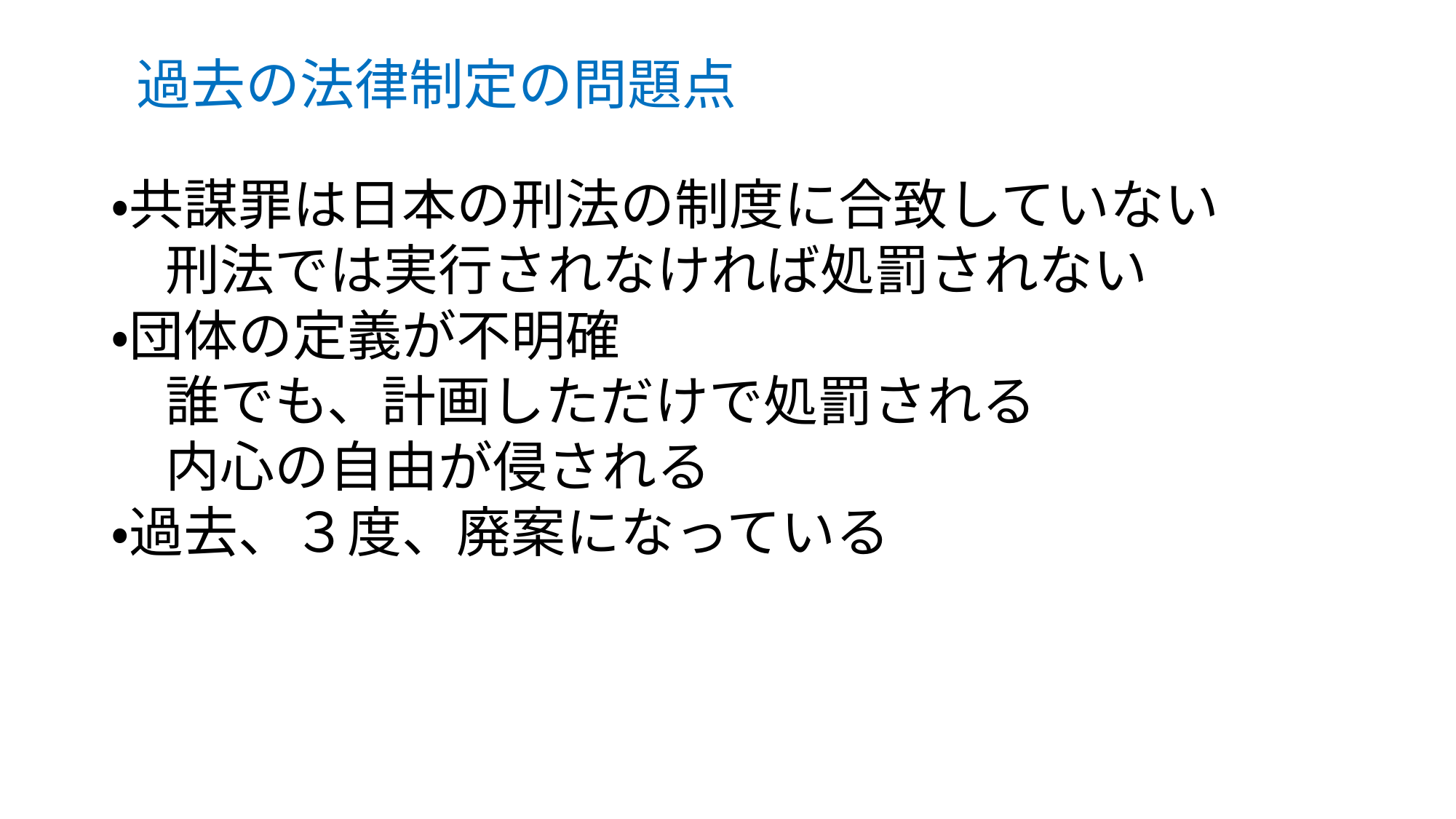

過去の法律制定の問題点
・共謀罪は日本の刑法の制度に合致していない
　刑法では実行されなければ処罰されない
・団体の定義が不明確
　誰でも、計画しただけで処罰される
　内心の自由が侵される
・過去、３度、廃案になっている